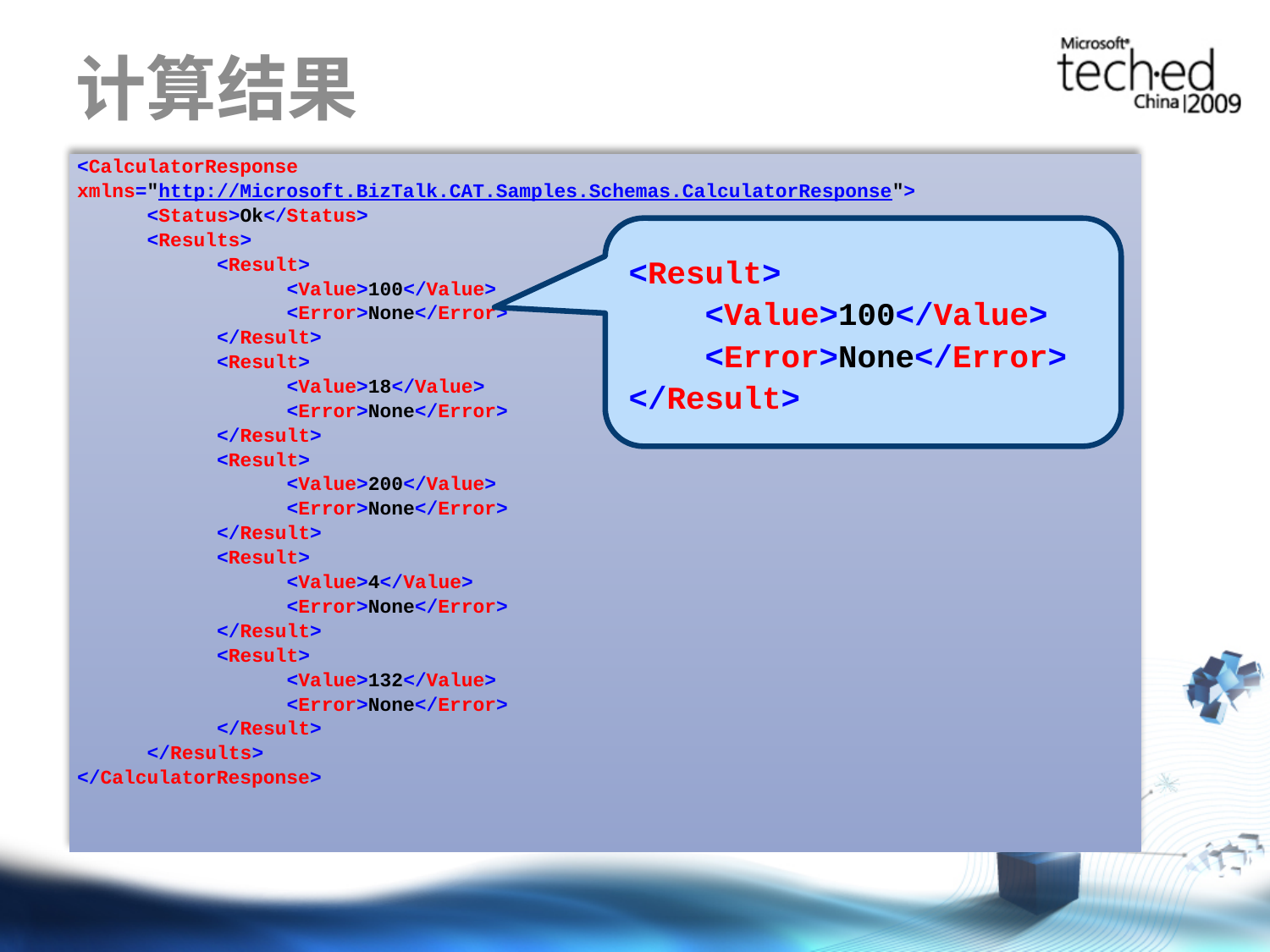

# 计算结果
| <CalculatorResponse xmlns="http://Microsoft.BizTalk.CAT.Samples.Schemas.CalculatorResponse">       <Status>Ok</Status>       <Results>             <Result>                   <Value>100</Value>                   <Error>None</Error>             </Result>             <Result>                   <Value>18</Value>                   <Error>None</Error>             </Result>             <Result>                   <Value>200</Value>                   <Error>None</Error>             </Result>             <Result>                   <Value>4</Value>                   <Error>None</Error>             </Result>             <Result>                   <Value>132</Value>                   <Error>None</Error>             </Result>       </Results> </CalculatorResponse> |
| --- |
<Result>
    <Value>100</Value>
    <Error>None</Error>
</Result>